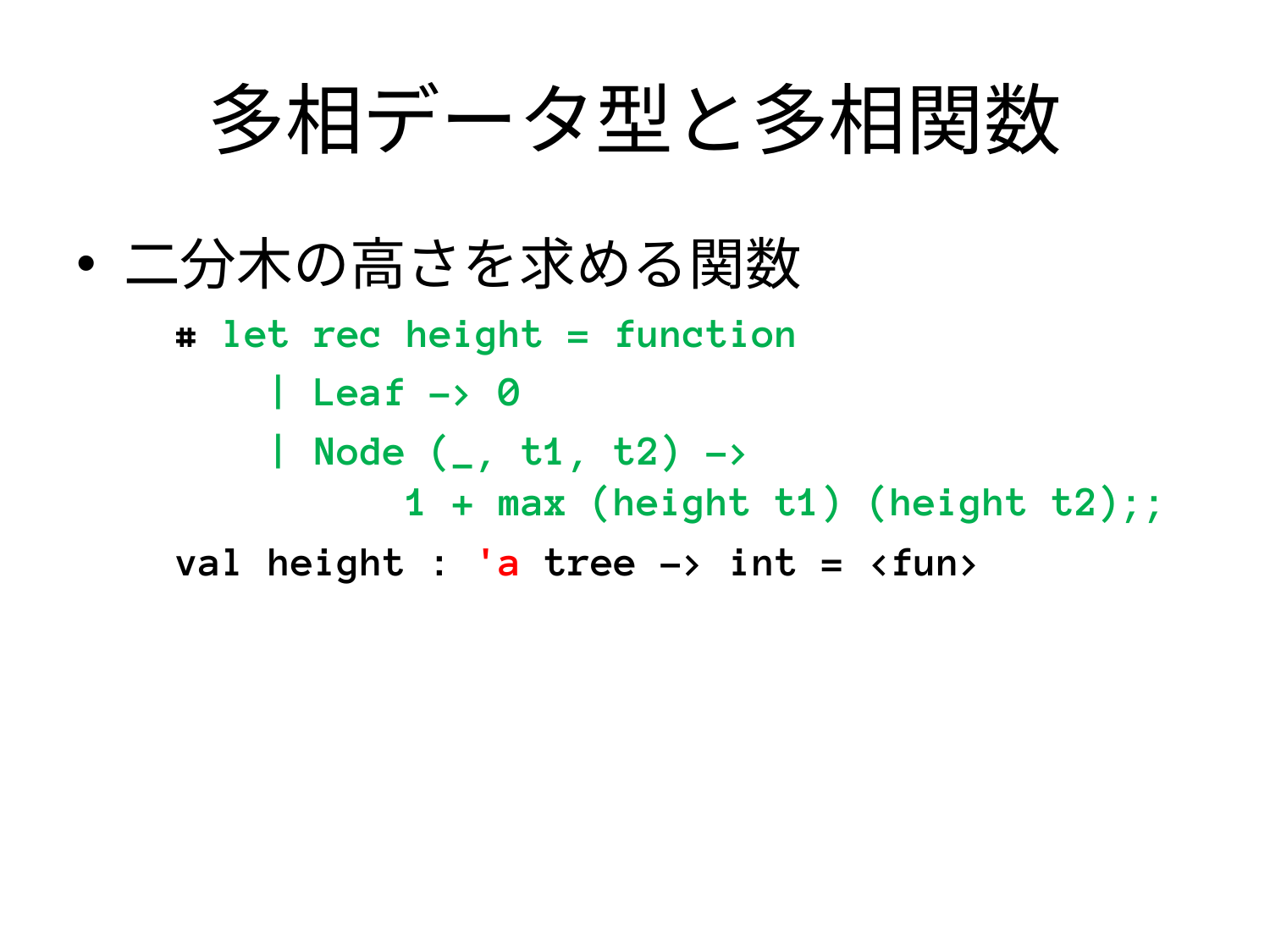

# 多相データ型と多相関数
二分木の高さを求める関数
# let rec height = function
    | Leaf -> 0
    | Node (_, t1, t2) ->
          1 + max (height t1) (height t2);;
val height : 'a tree -> int = <fun>